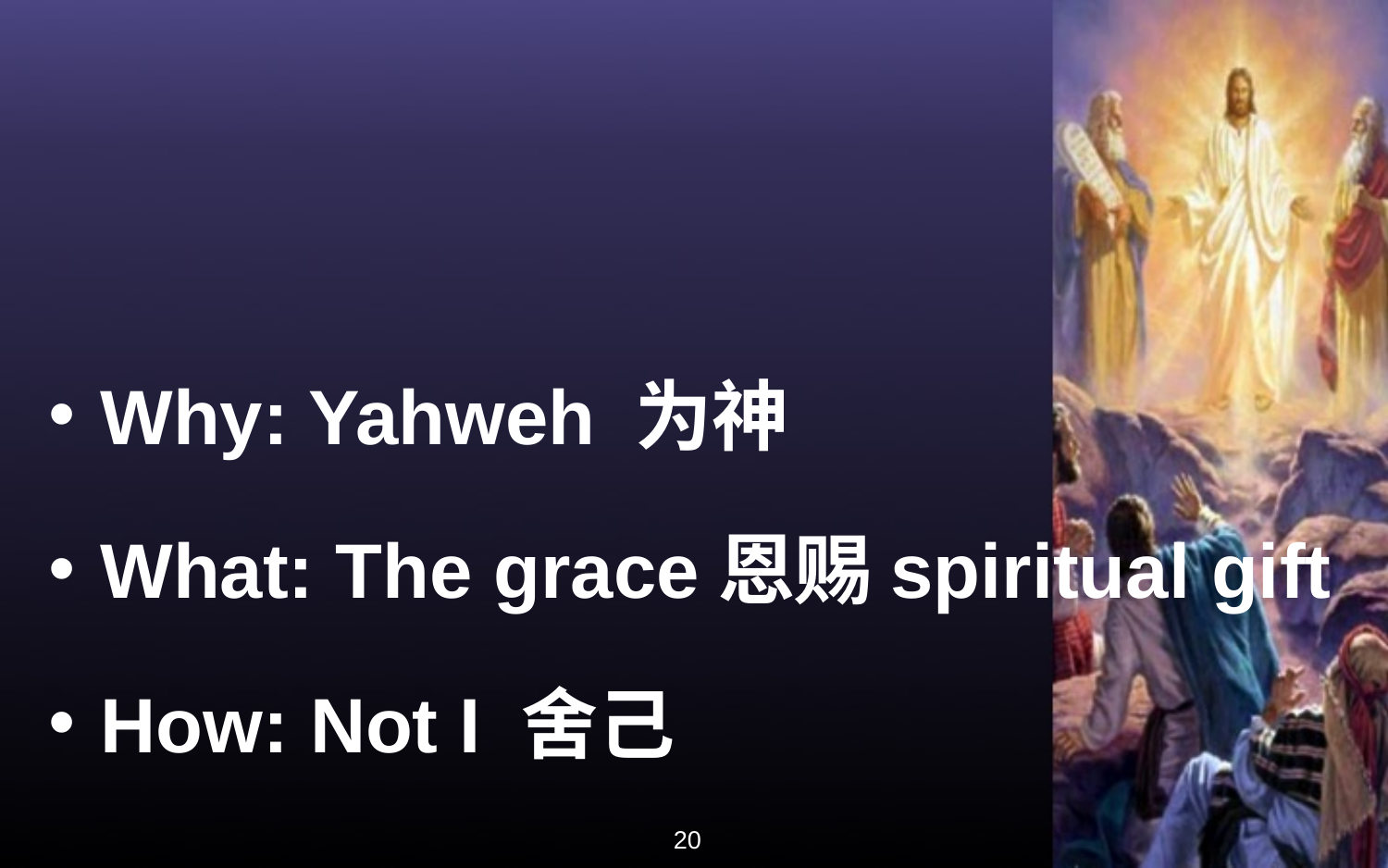

#
Why: Yahweh 为神
What: The grace恩赐spiritual gift
How: Not I 舍己
20